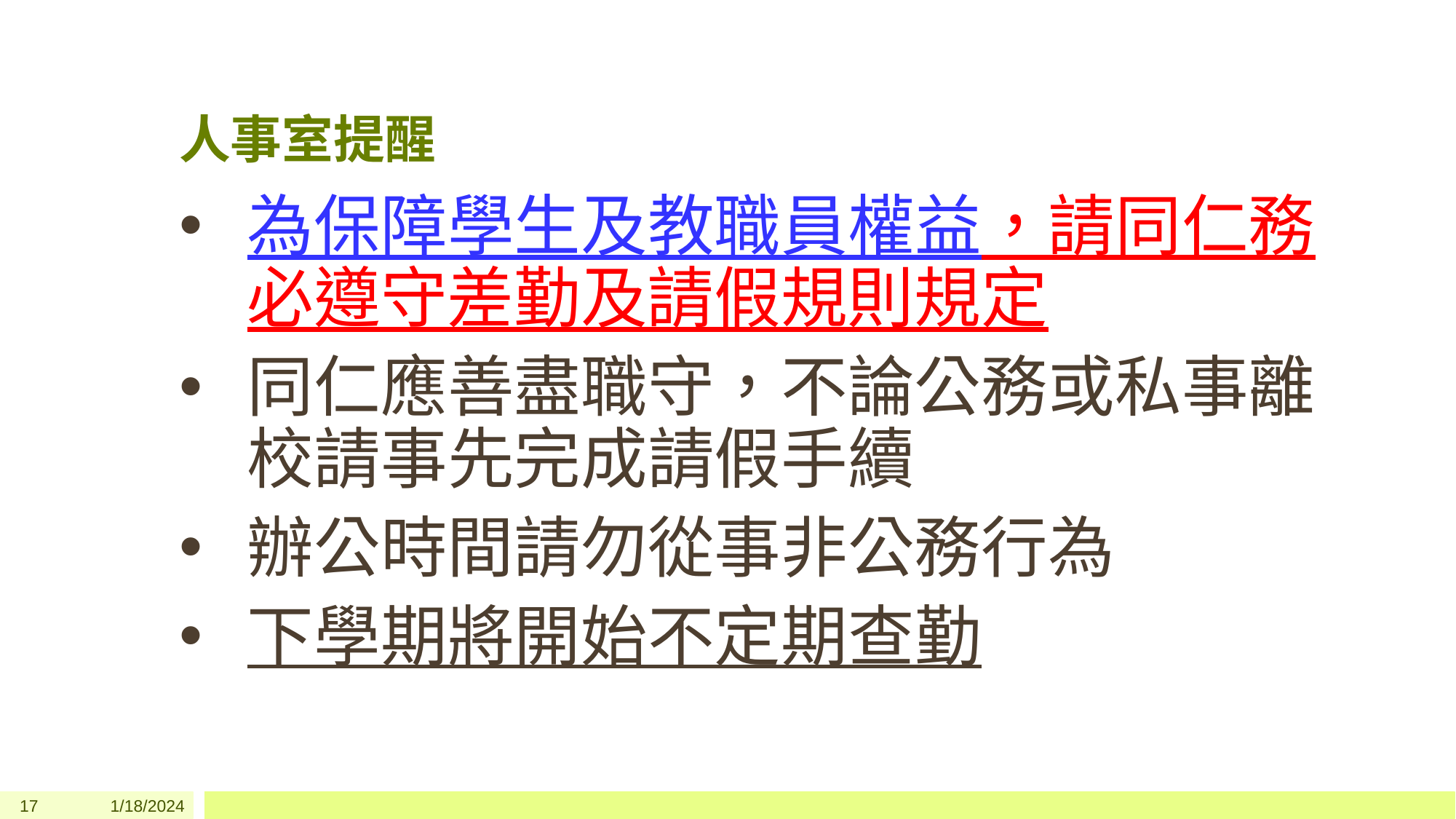

人事室提醒
為保障學生及教職員權益，請同仁務必遵守差勤及請假規則規定
同仁應善盡職守，不論公務或私事離校請事先完成請假手續
辦公時間請勿從事非公務行為
下學期將開始不定期查勤

17
1/18/2024